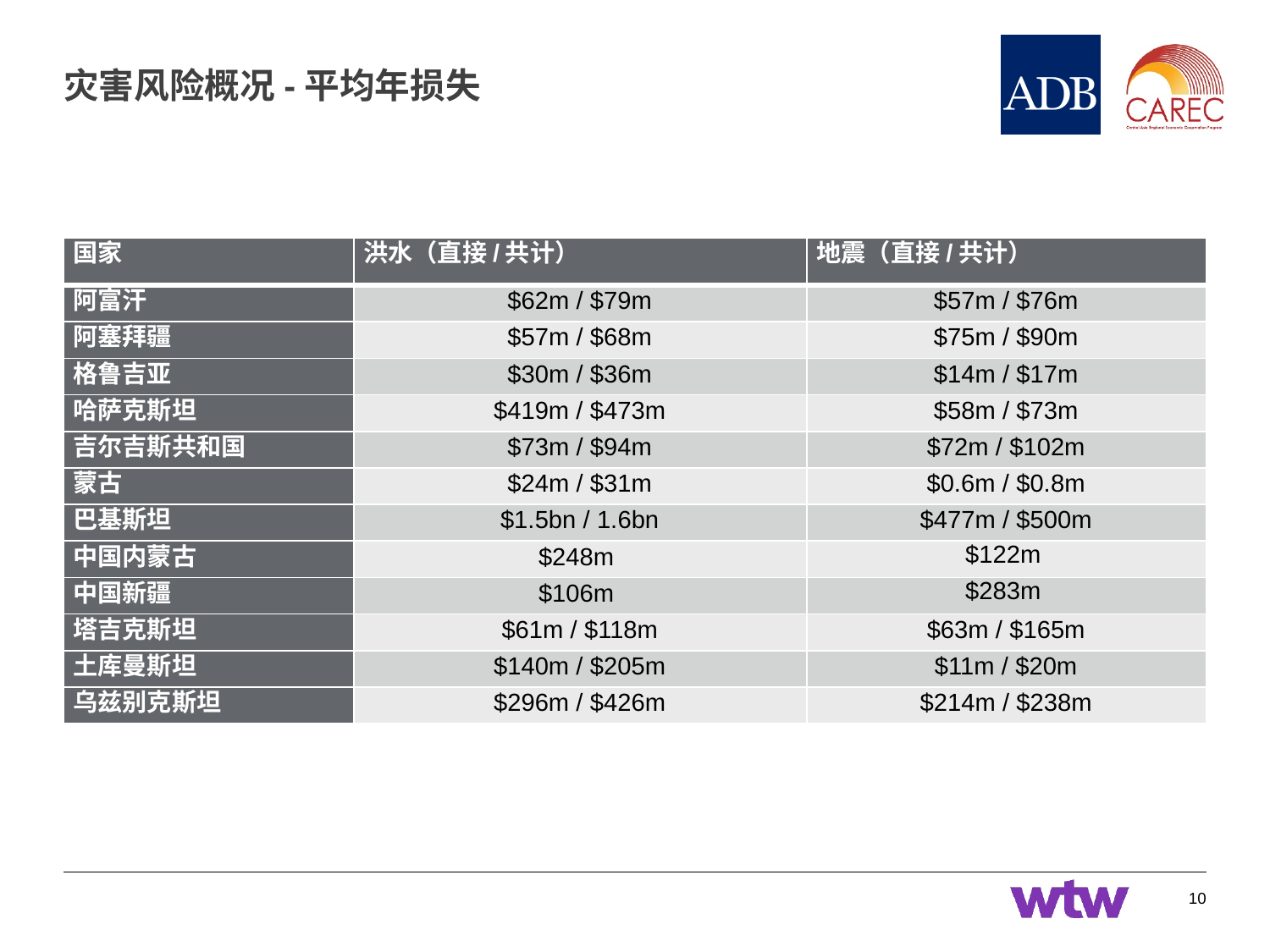

# 灾害风险概况-平均年损失

| 国家 | 洪水（直接/共计） | 地震（直接/共计） |
| --- | --- | --- |
| 阿富汗 | $62m / $79m | $57m / $76m |
| 阿塞拜疆 | $57m / $68m | $75m / $90m |
| 格鲁吉亚 | $30m / $36m | $14m / $17m |
| 哈萨克斯坦 | $419m / $473m | $58m / $73m |
| 吉尔吉斯共和国 | $73m / $94m | $72m / $102m |
| 蒙古 | $24m / $31m | $0.6m / $0.8m |
| 巴基斯坦 | $1.5bn / 1.6bn | $477m / $500m |
| 中国内蒙古 | $248m | $122m |
| 中国新疆 | $106m | $283m |
| 塔吉克斯坦 | $61m / $118m | $63m / $165m |
| 土库曼斯坦 | $140m / $205m | $11m / $20m |
| 乌兹别克斯坦 | $296m / $426m | $214m / $238m |
10